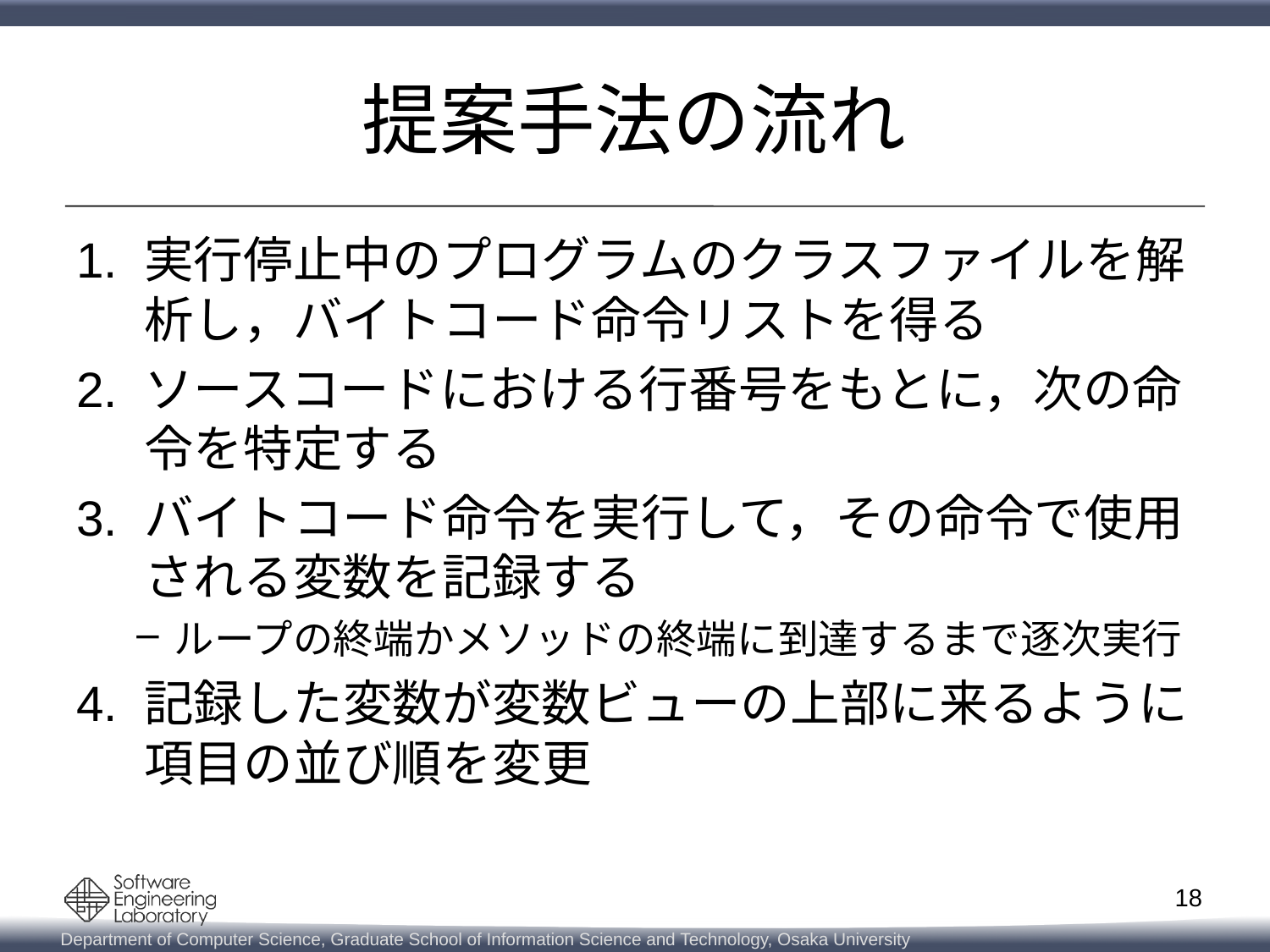

# 提案手法の流れ
実行停止中のプログラムのクラスファイルを解析し，バイトコード命令リストを得る
ソースコードにおける行番号をもとに，次の命令を特定する
バイトコード命令を実行して，その命令で使用される変数を記録する
ループの終端かメソッドの終端に到達するまで逐次実行
記録した変数が変数ビューの上部に来るように項目の並び順を変更
18